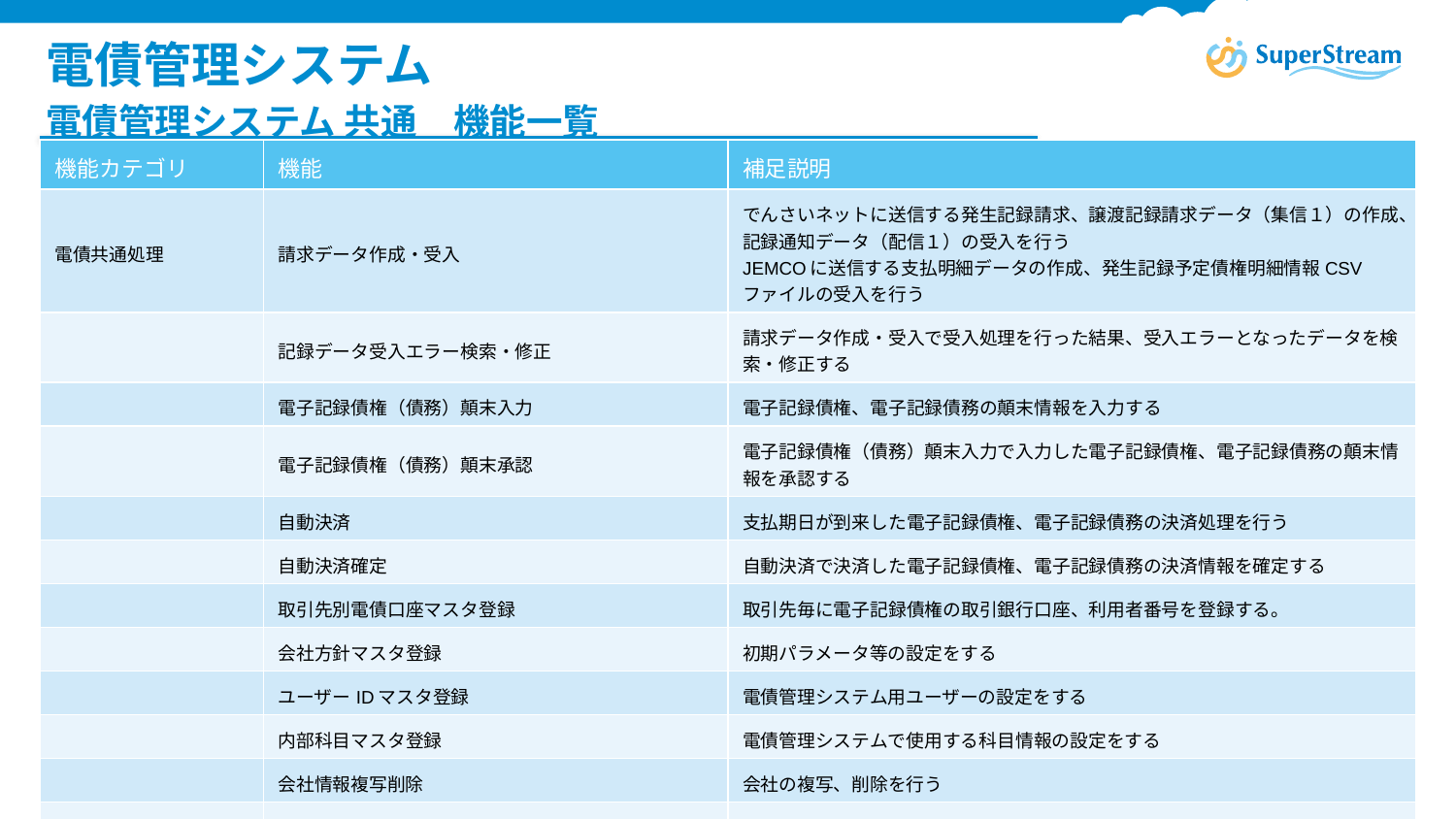

# 電債管理システム
電債管理システム 共通　機能一覧

| 機能カテゴリ | 機能 | 補足説明 |
| --- | --- | --- |
| 電債共通処理 | 請求データ作成・受入 | でんさいネットに送信する発生記録請求、譲渡記録請求データ（集信１）の作成、記録通知データ（配信１）の受入を行う JEMCOに送信する支払明細データの作成、発生記録予定債権明細情報CSVファイルの受入を行う |
|  | 記録データ受入エラー検索・修正 | 請求データ作成・受入で受入処理を行った結果、受入エラーとなったデータを検索・修正する |
|  | 電子記録債権（債務）顛末入力 | 電子記録債権、電子記録債務の顛末情報を入力する |
|  | 電子記録債権（債務）顛末承認 | 電子記録債権（債務）顛末入力で入力した電子記録債権、電子記録債務の顛末情報を承認する |
|  | 自動決済 | 支払期日が到来した電子記録債権、電子記録債務の決済処理を行う |
|  | 自動決済確定 | 自動決済で決済した電子記録債権、電子記録債務の決済情報を確定する |
|  | 取引先別電債口座マスタ登録 | 取引先毎に電子記録債権の取引銀行口座、利用者番号を登録する。 |
|  | 会社方針マスタ登録 | 初期パラメータ等の設定をする |
|  | ユーザーIDマスタ登録 | 電債管理システム用ユーザーの設定をする |
|  | 内部科目マスタ登録 | 電債管理システムで使用する科目情報の設定をする |
|  | 会社情報複写削除 | 会社の複写、削除を行う |
|  | 電債マスタリスト | 電債管理システムに登録されたデータをCSV出力する |
©Canon IT Solutions Inc.  All rights reserved.
10